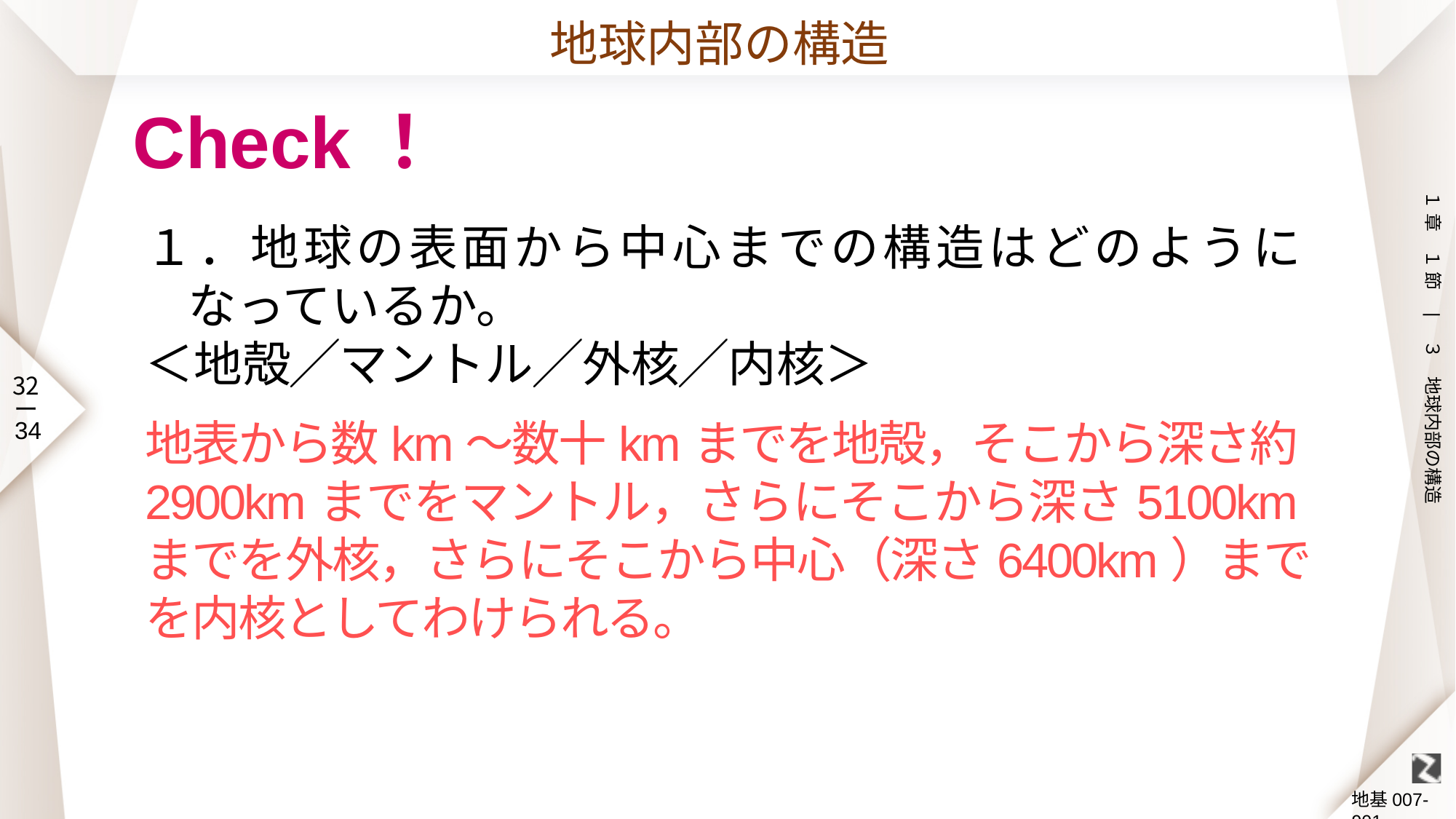

# 地球内部の構造
Check！
１．地球の表面から中心までの構造はどのようになっているか。
＜地殻╱マントル╱外核╱内核＞
地表から数km～数十kmまでを地殻，そこから深さ約2900kmまでをマントル，さらにそこから深さ5100kmまでを外核，さらにそこから中心（深さ6400km）までを内核としてわけられる。